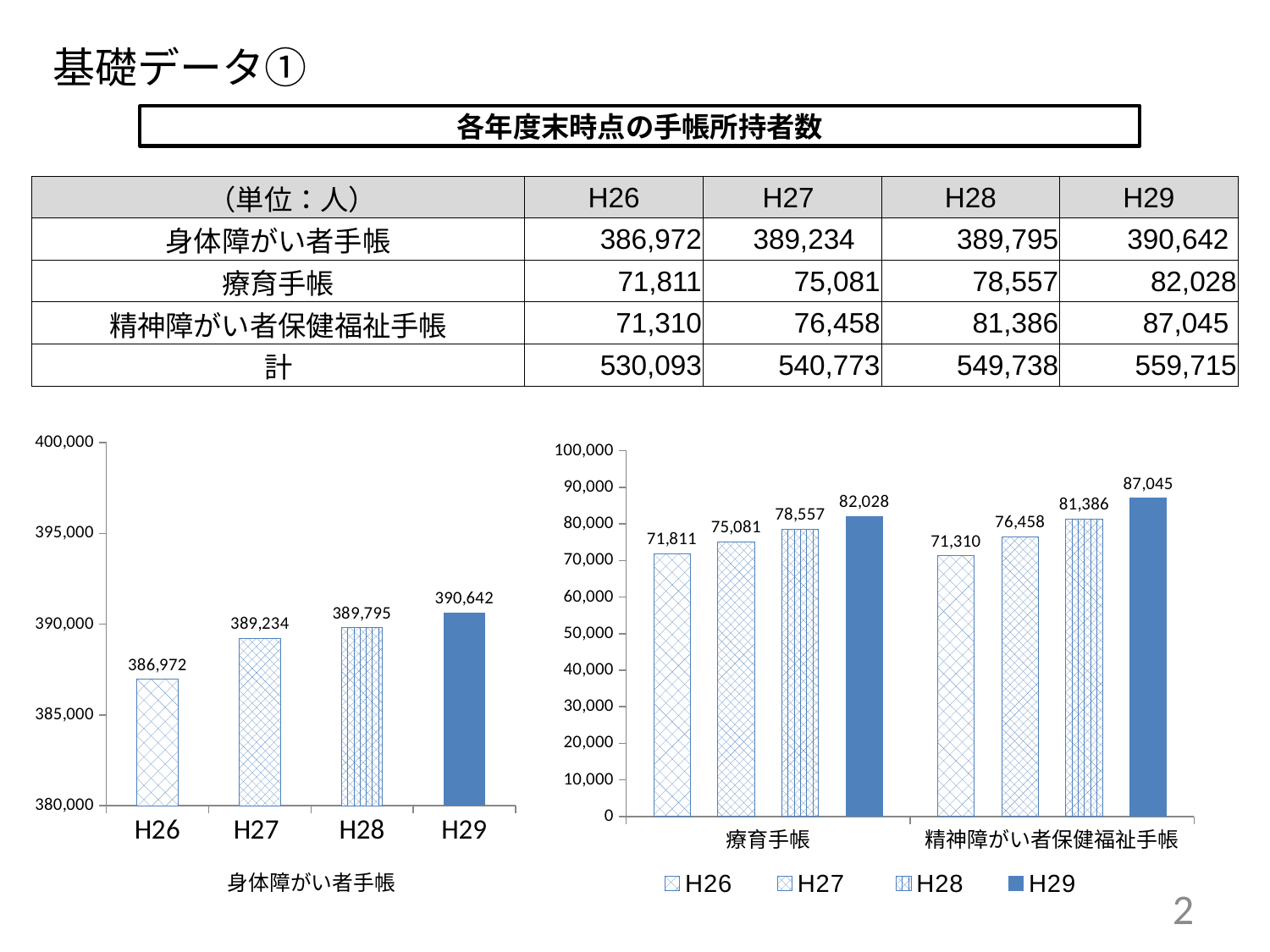

基礎データ①
各年度末時点の手帳所持者数
| （単位：人） | H26 | H27 | H28 | H29 |
| --- | --- | --- | --- | --- |
| 身体障がい者手帳 | 386,972 | 389,234 | 389,795 | 390,642 |
| 療育手帳 | 71,811 | 75,081 | 78,557 | 82,028 |
| 精神障がい者保健福祉手帳 | 71,310 | 76,458 | 81,386 | 87,045 |
| 計 | 530,093 | 540,773 | 549,738 | 559,715 |

### Chart

| Category | 身体障がい者手帳 |
|---|---|
| H26 | 386972.0 |
| H27  | 389234.0 |
| H28 | 389795.0 |
| H29 | 390642.0 |

### Chart

| Category | H26 | H27  | H28 | H29 |
|---|---|---|---|---|
| 療育手帳 | 71811.0 | 75081.0 | 78557.0 | 82028.0 |
| 精神障がい者保健福祉手帳 | 71310.0 | 76458.0 | 81386.0 | 87045.0 |
2